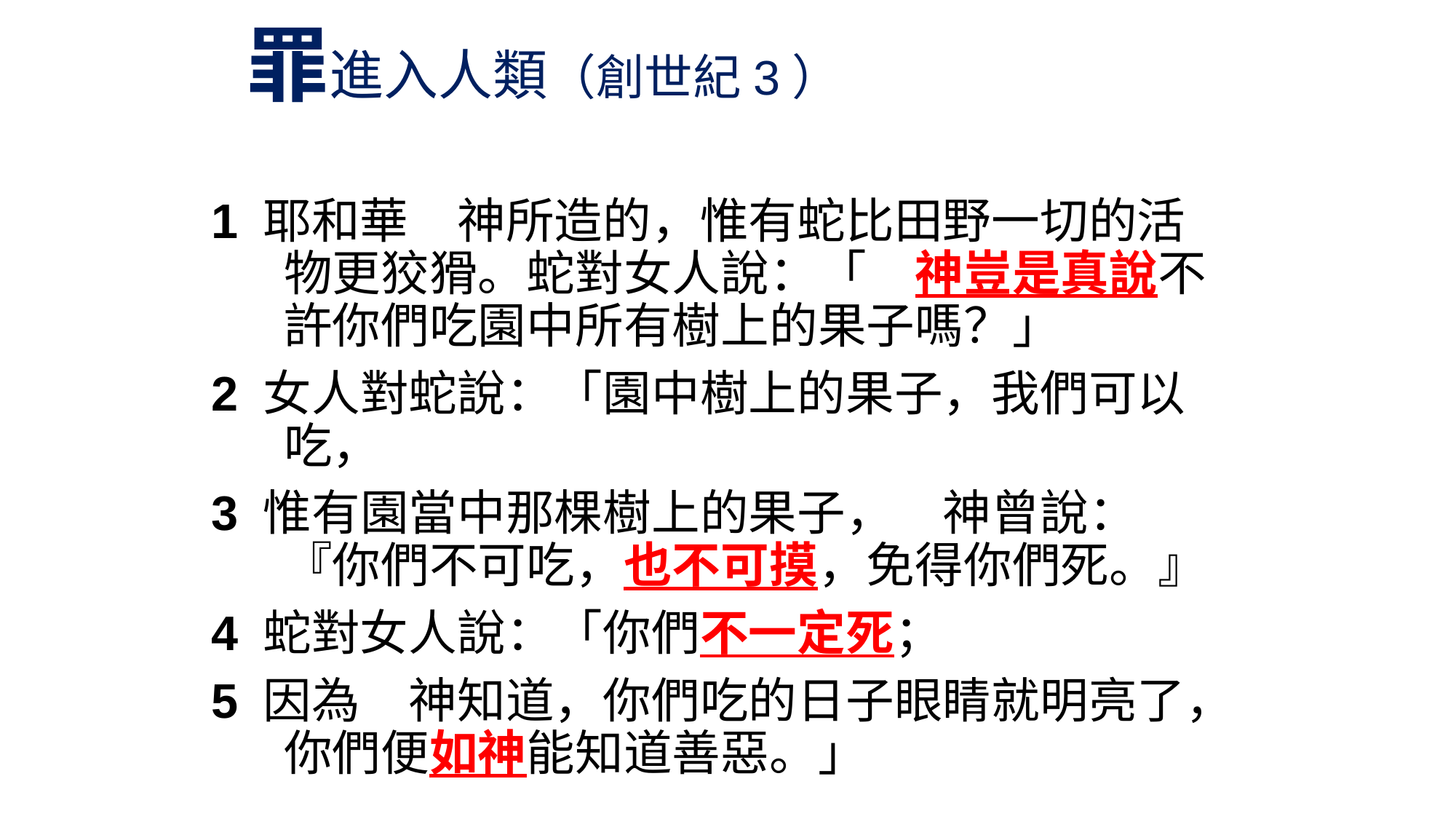

# 罪進入人類（創世紀3）
1 耶和華　神所造的，惟有蛇比田野一切的活物更狡猾。蛇對女人說：「　神豈是真說不許你們吃園中所有樹上的果子嗎？」
2 女人對蛇說：「園中樹上的果子，我們可以吃，
3 惟有園當中那棵樹上的果子，　神曾說：『你們不可吃，也不可摸，免得你們死。』
4 蛇對女人說：「你們不一定死；
5 因為　神知道，你們吃的日子眼睛就明亮了，你們便如神能知道善惡。」